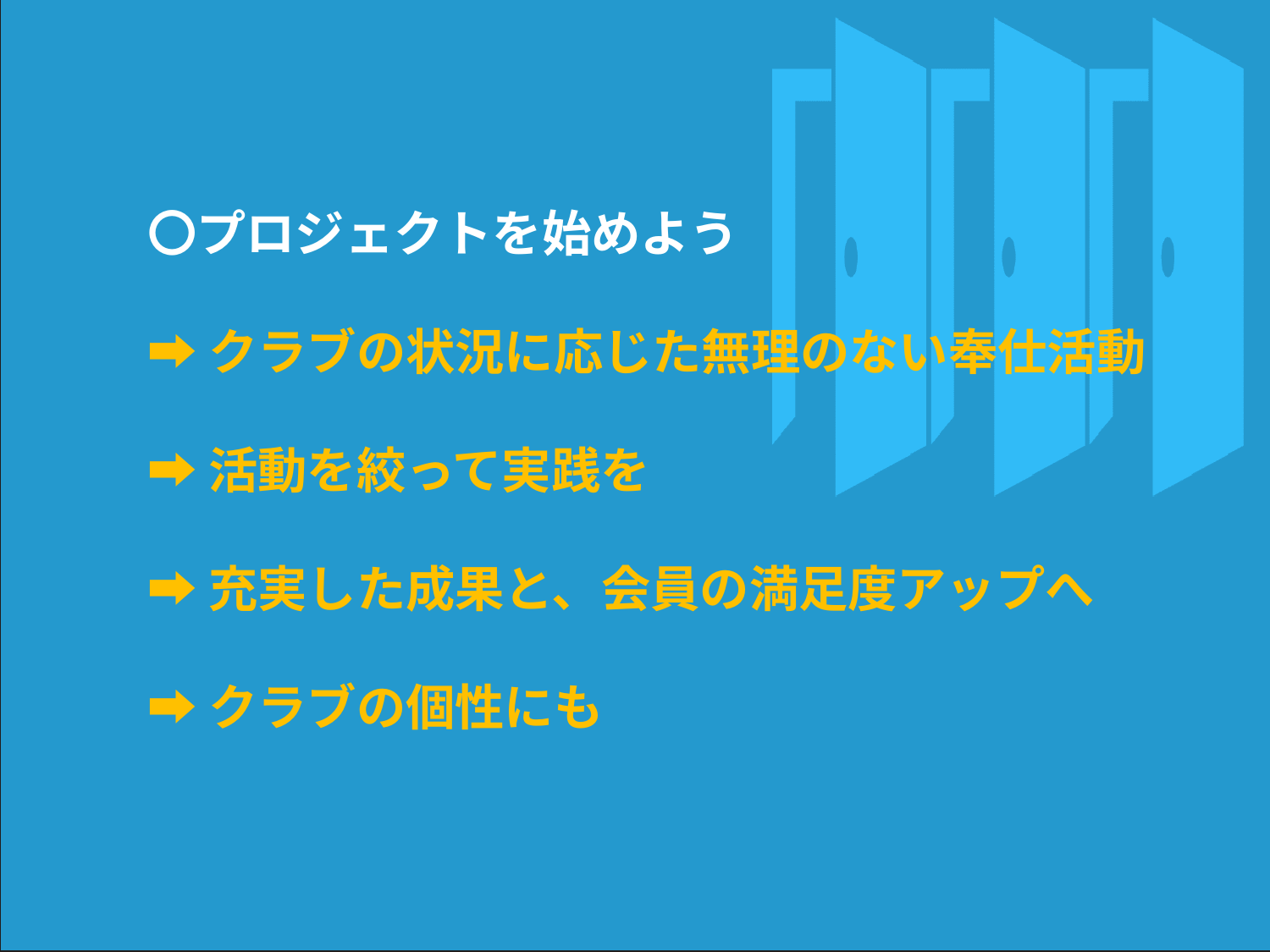

〇プロジェクトを始めよう

➡クラブの状況に応じた無理のない奉仕活動

➡活動を絞って実践を

➡充実した成果と、会員の満足度アップへ

➡クラブの個性にも